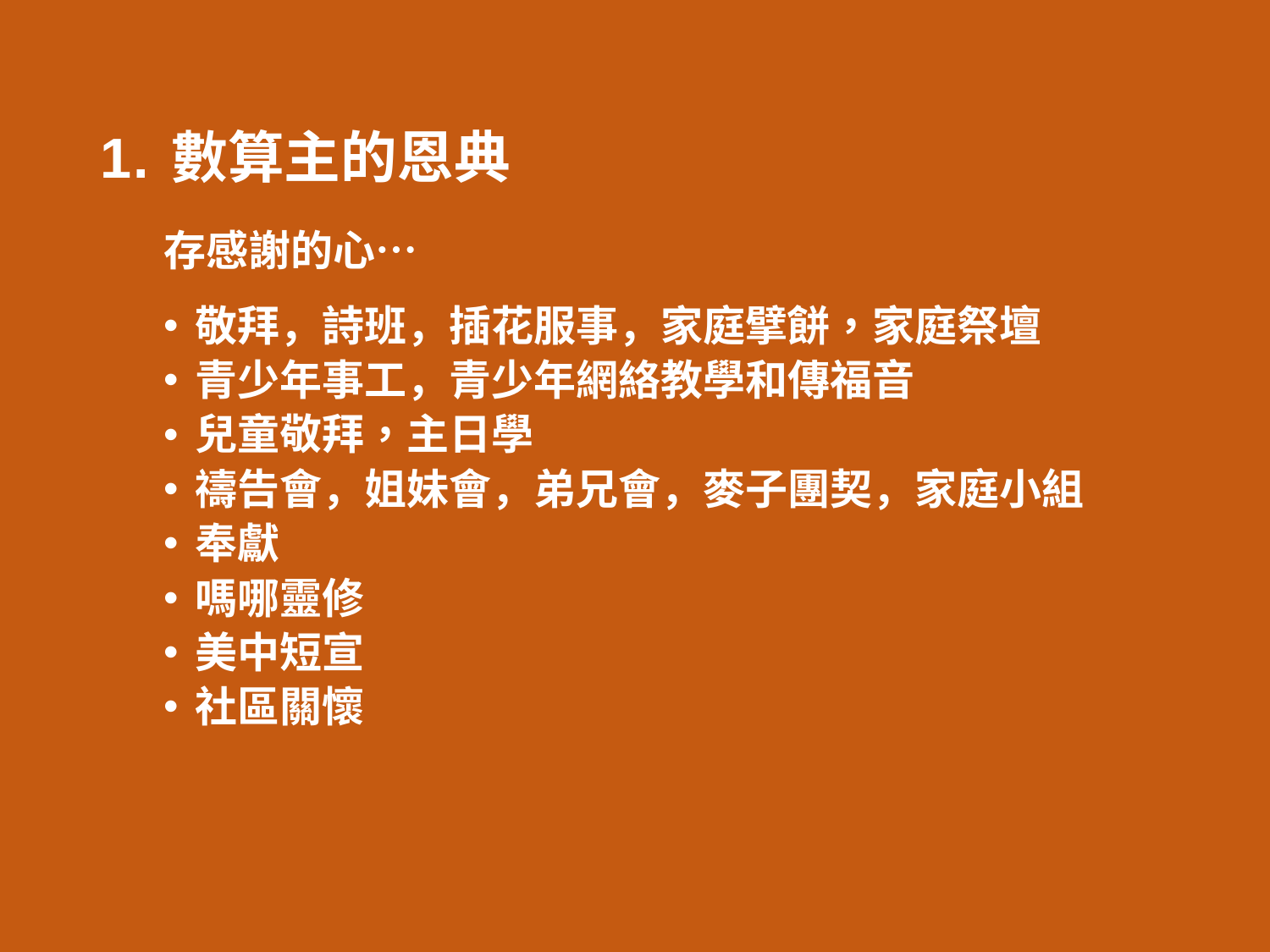

數算主的恩典
存感謝的心…
敬拜，詩班，插花服事，家庭擘餅，家庭祭壇
青少年事工，青少年網絡教學和傳福音
兒童敬拜，主日學
禱告會，姐妹會，弟兄會，麥子團契，家庭小組
奉獻
嗎哪靈修
美中短宣
社區關懷